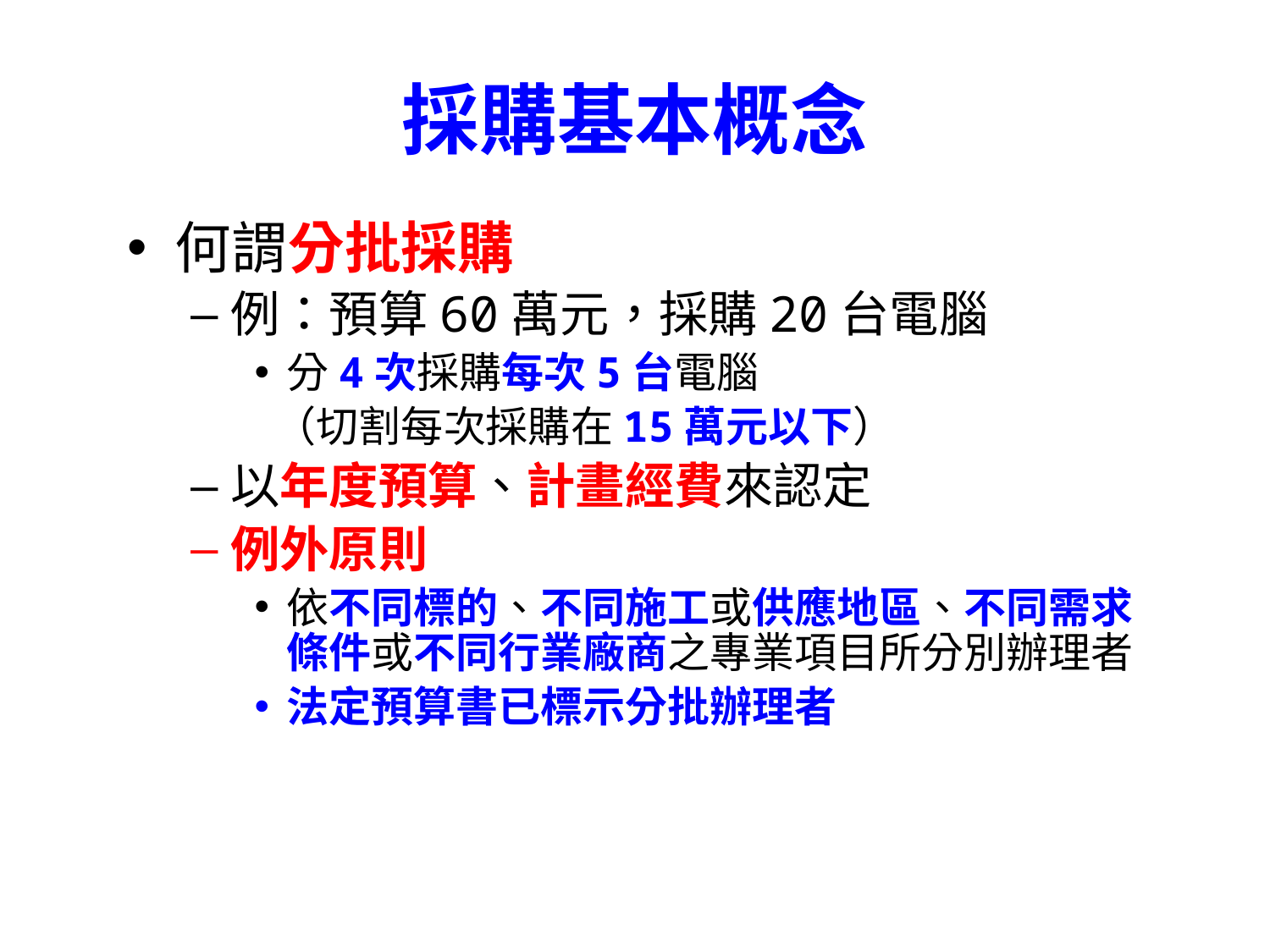

# 採購基本概念
何謂分批採購
例：預算60萬元，採購20台電腦
分4次採購每次5台電腦
 （切割每次採購在15萬元以下）
以年度預算、計畫經費來認定
例外原則
依不同標的、不同施工或供應地區、不同需求條件或不同行業廠商之專業項目所分別辦理者
法定預算書已標示分批辦理者